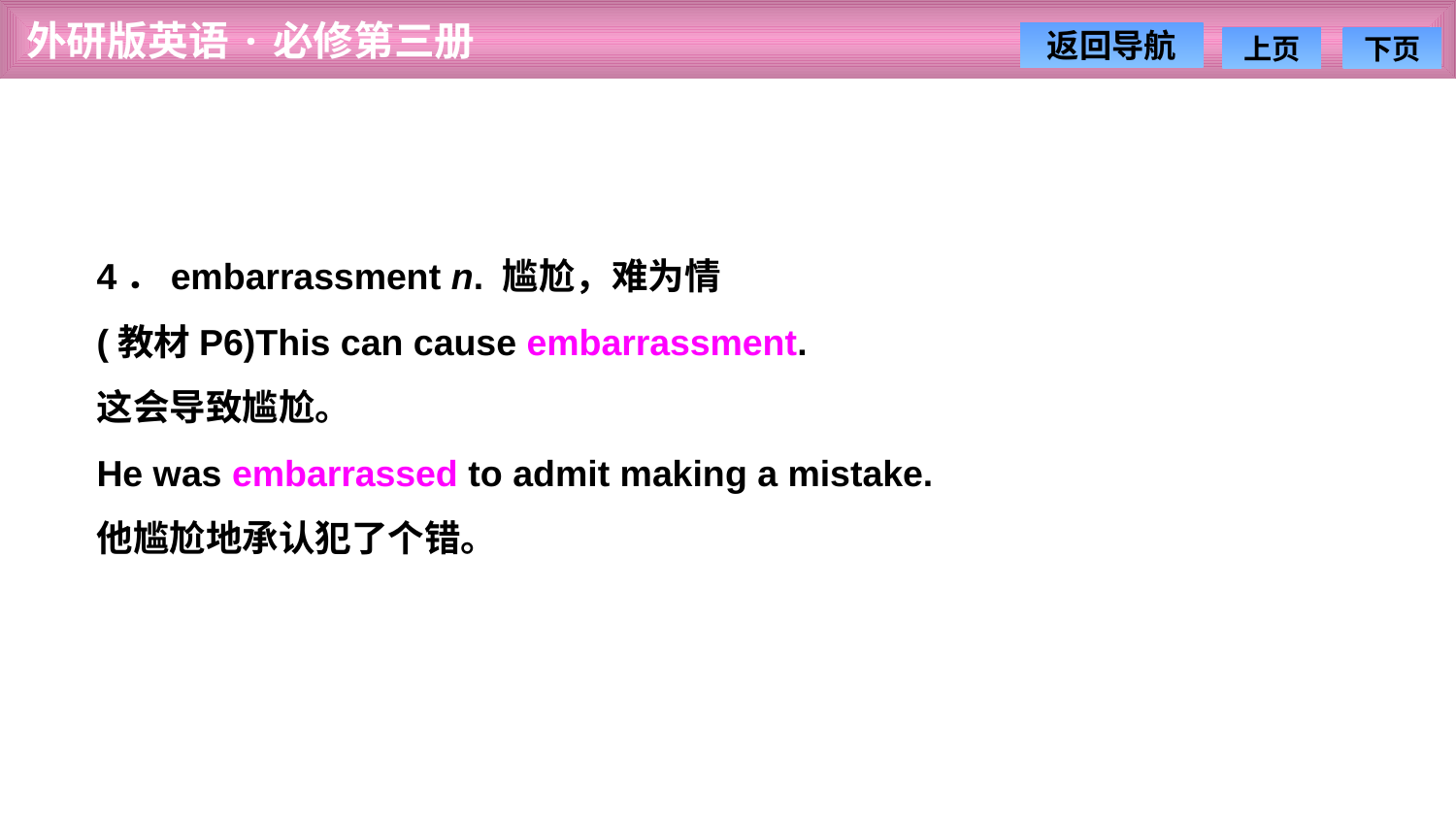

4．embarrassment n. 尴尬，难为情
(教材P6)This can cause embarrassment.
这会导致尴尬。
He was embarrassed to admit making a mistake.
他尴尬地承认犯了个错。